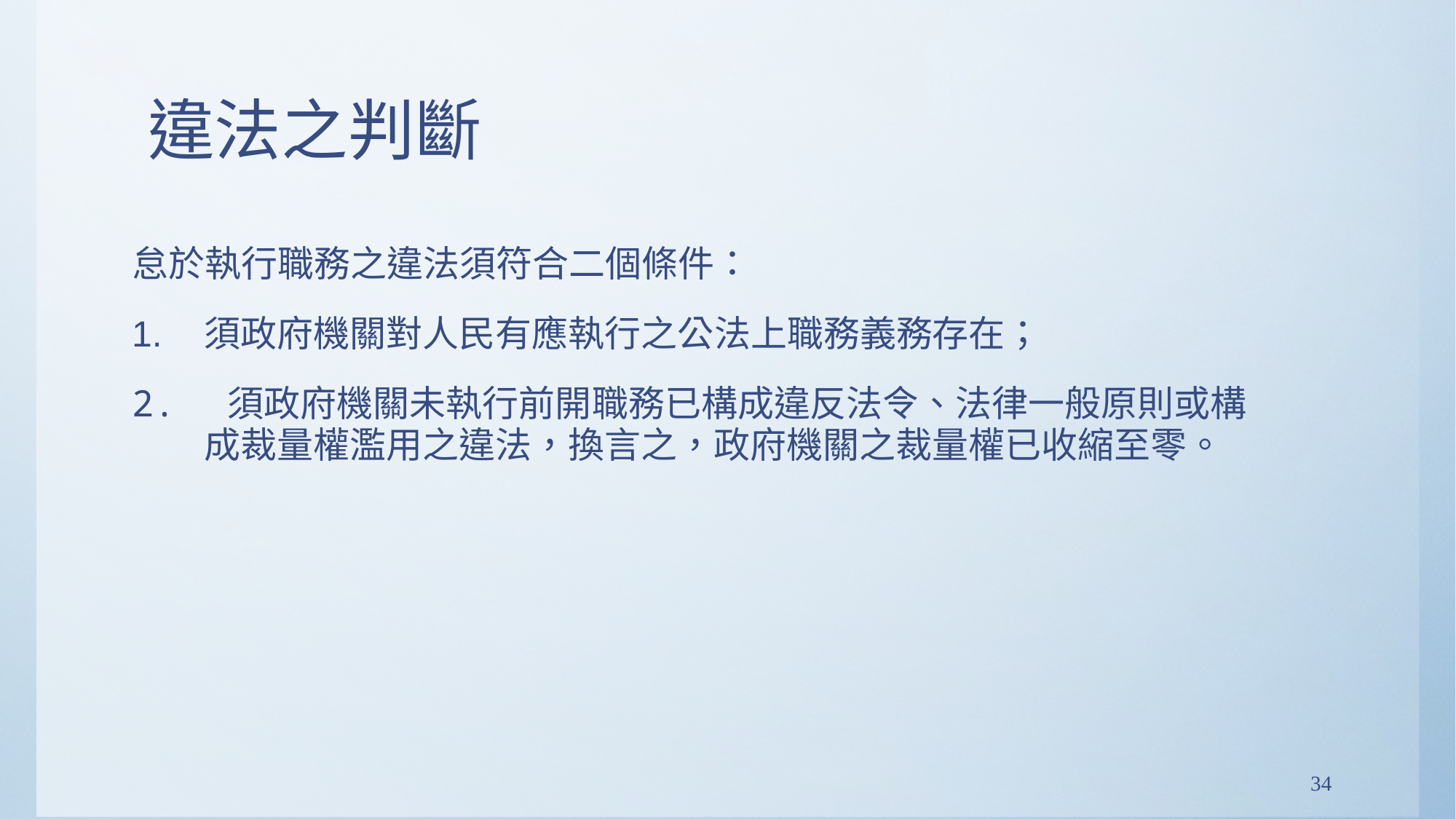

# 違法之判斷
怠於執行職務之違法須符合二個條件：
須政府機關對人民有應執行之公法上職務義務存在；
2.  須政府機關未執行前開職務已構成違反法令、法律一般原則或構成裁量權濫用之違法，換言之，政府機關之裁量權已收縮至零。
34